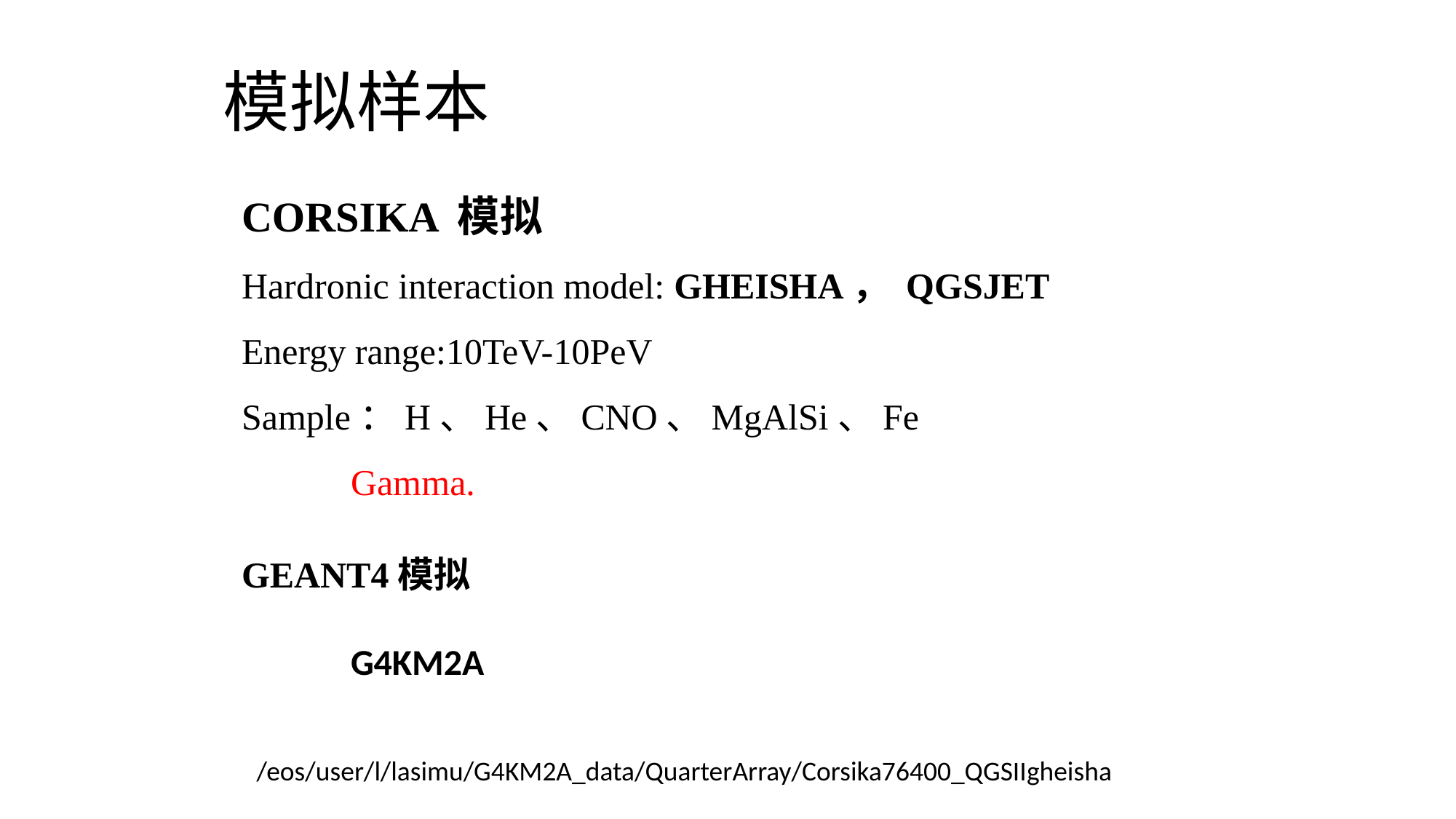

# 模拟样本
CORSIKA 模拟
Hardronic interaction model: GHEISHA， QGSJET
Energy range:10TeV-10PeV
Sample：H、He、CNO、MgAlSi、Fe
   	Gamma.

GEANT4模拟

	G4KM2A
/eos/user/l/lasimu/G4KM2A_data/QuarterArray/Corsika76400_QGSIIgheisha